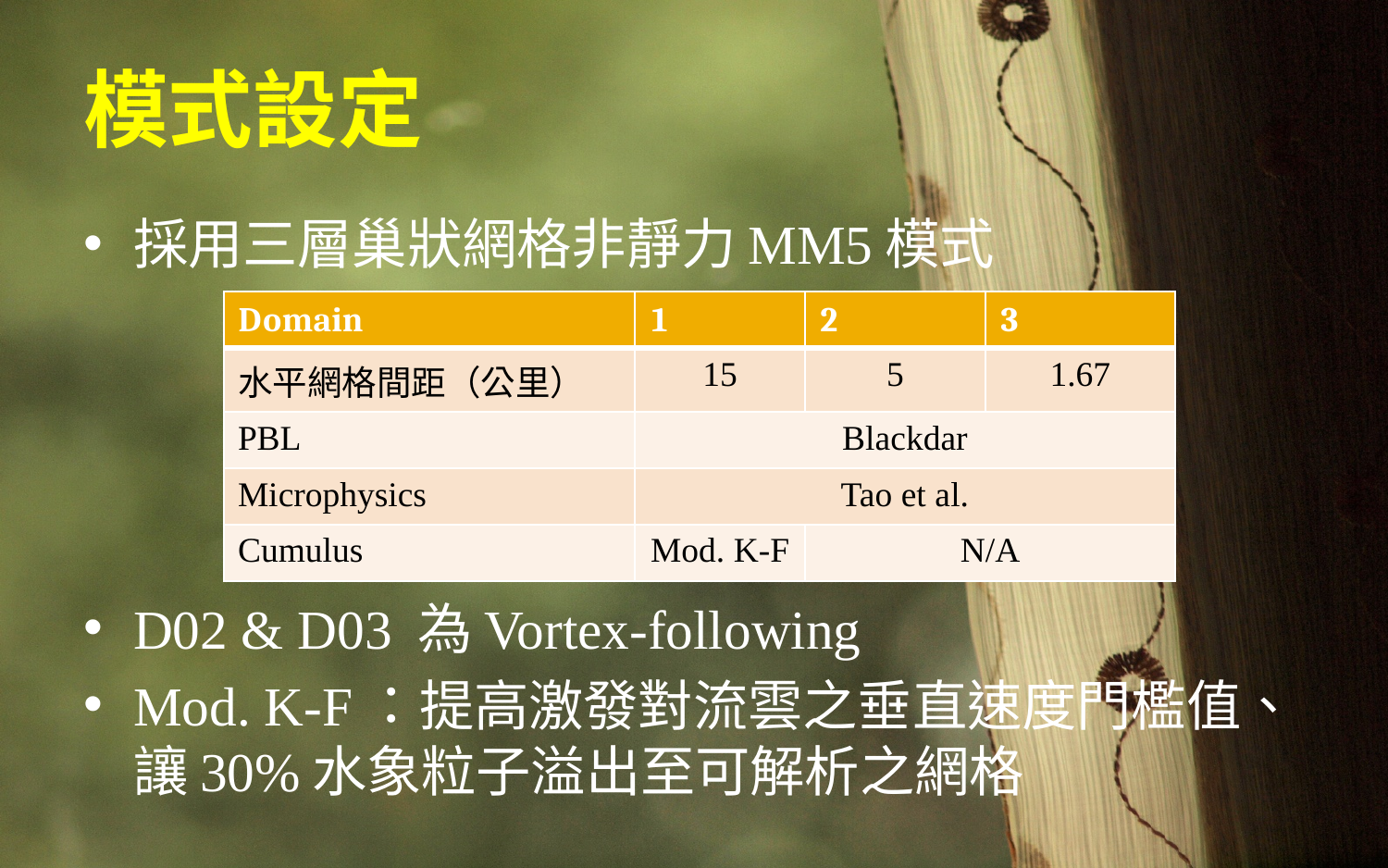

# 模式設定
採用三層巢狀網格非靜力MM5模式

D02 & D03 為Vortex-following
Mod. K-F：提高激發對流雲之垂直速度門檻值、讓30%水象粒子溢出至可解析之網格

| Domain | 1 | 2 | 3 |
| --- | --- | --- | --- |
| 水平網格間距（公里） | 15 | 5 | 1.67 |
| PBL | Blackdar |  |  |
| Microphysics | Tao et al. |  |  |
| Cumulus | Mod. K-F | N/A |  |